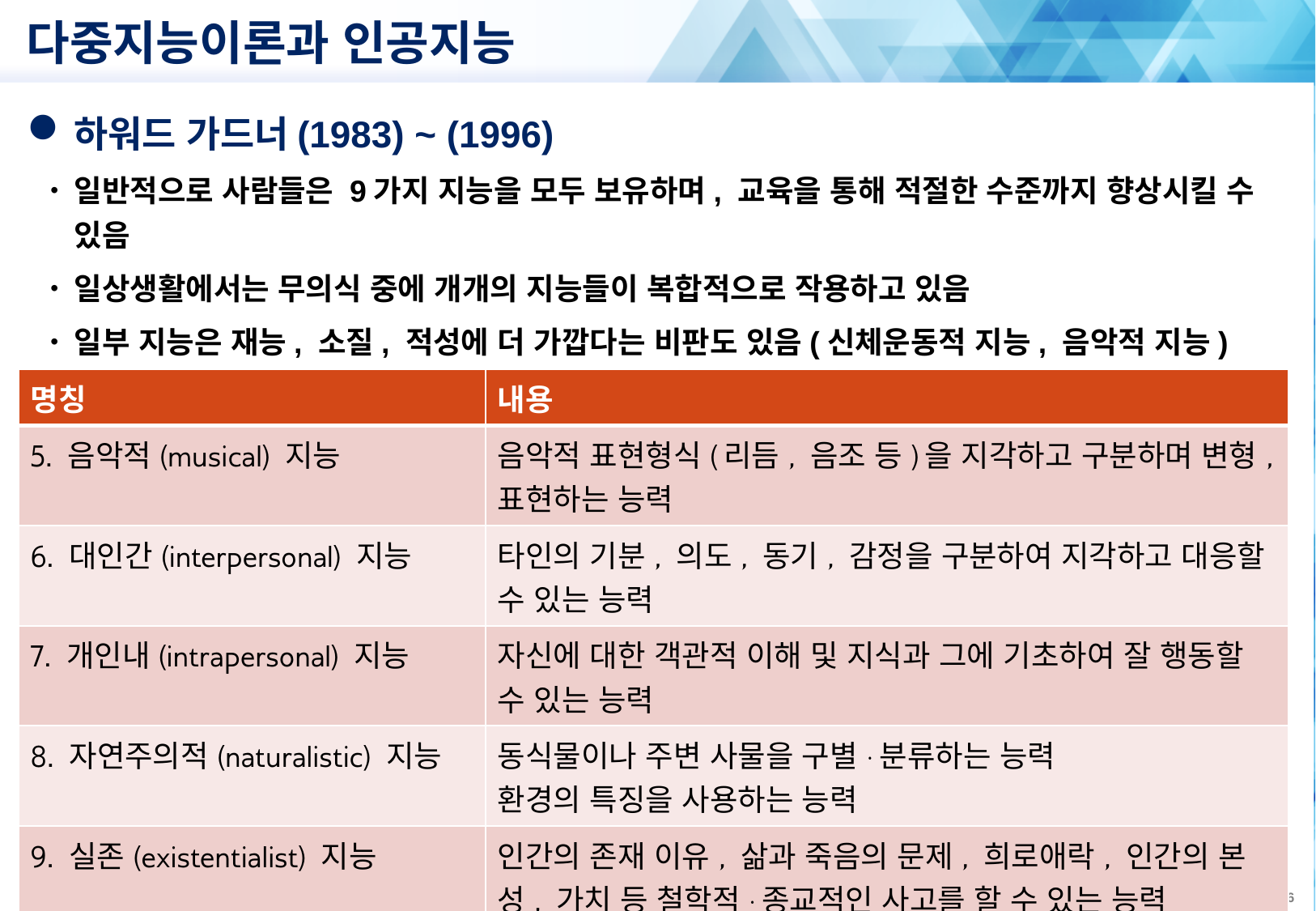

# 다중지능이론과 인공지능
하워드 가드너(1983) ~ (1996)
일반적으로 사람들은 9가지 지능을 모두 보유하며, 교육을 통해 적절한 수준까지 향상시킬 수 있음
일상생활에서는 무의식 중에 개개의 지능들이 복합적으로 작용하고 있음
일부 지능은 재능, 소질, 적성에 더 가깝다는 비판도 있음(신체운동적 지능, 음악적 지능)

| 명칭 | 내용 |
| --- | --- |
| 5. 음악적(musical) 지능 | 음악적 표현형식(리듬, 음조 등)을 지각하고 구분하며 변형, 표현하는 능력 |
| 6. 대인간(interpersonal) 지능 | 타인의 기분, 의도, 동기, 감정을 구분하여 지각하고 대응할 수 있는 능력 |
| 7. 개인내(intrapersonal) 지능 | 자신에 대한 객관적 이해 및 지식과 그에 기초하여 잘 행동할 수 있는 능력 |
| 8. 자연주의적(naturalistic) 지능 | 동식물이나 주변 사물을 구별·분류하는 능력 환경의 특징을 사용하는 능력 |
| 9. 실존(existentialist) 지능 | 인간의 존재 이유, 삶과 죽음의 문제, 희로애락, 인간의 본성, 가치 등 철학적·종교적인 사고를 할 수 있는 능력 |